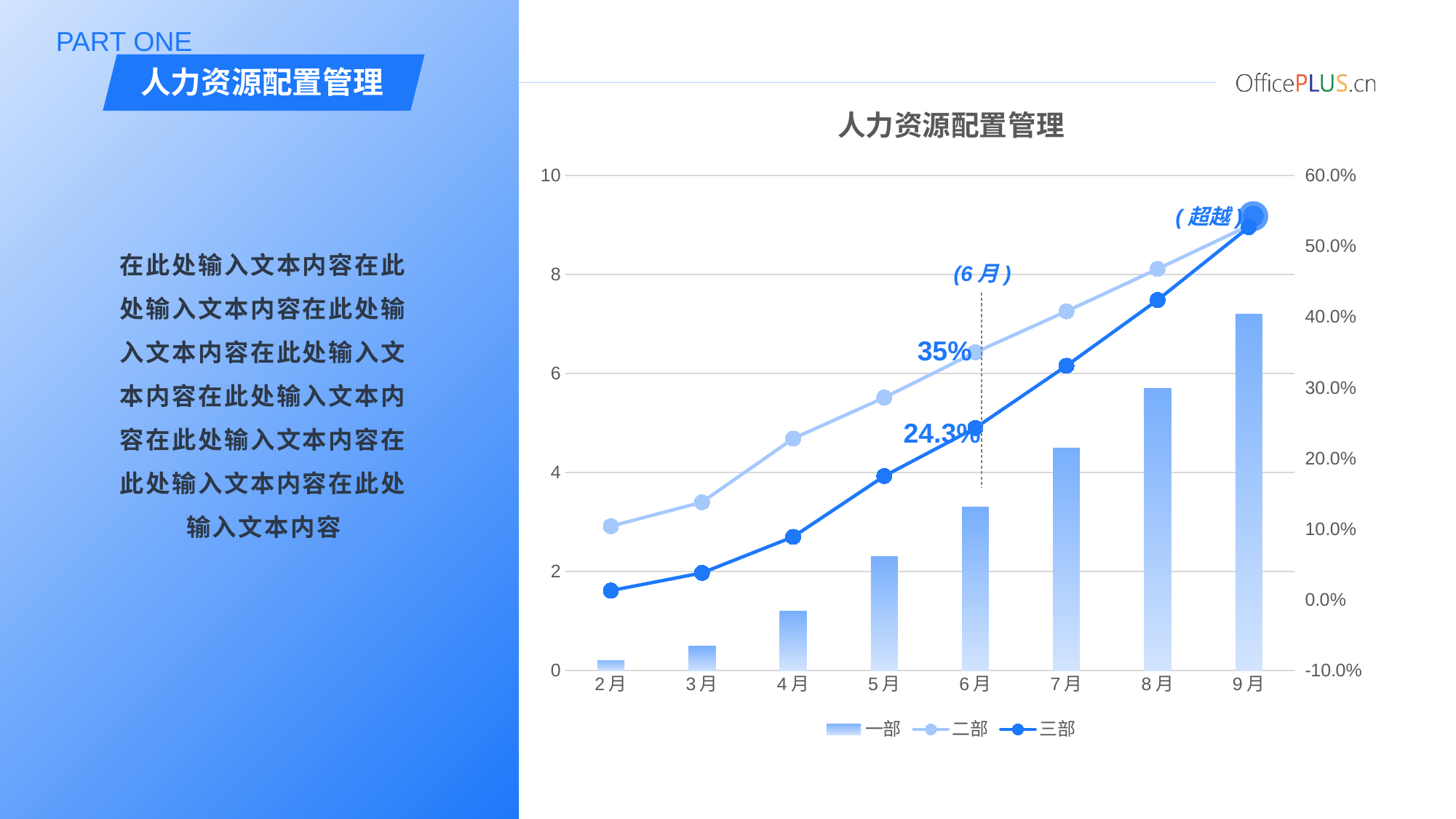

PART ONE

人力资源配置管理

### Chart: 人力资源配置管理

| Category | 一部 | 二部 | 三部 |
|---|---|---|---|
| 2月 | 0.2 | 0.104 | 0.013 |
| 3月 | 0.5 | 0.138 | 0.038 |
| 4月 | 1.2 | 0.228 | 0.089 |
| 5月 | 2.3 | 0.286 | 0.175 |
| 6月 | 3.3 | 0.35 | 0.243 |
| 7月 | 4.5 | 0.408 | 0.331 |
| 8月 | 5.7 | 0.468 | 0.424 |
| 9月 | 7.2 | 0.529 | 0.527 |
(超越)

在此处输入文本内容在此处输入文本内容在此处输入文本内容在此处输入文本内容在此处输入文本内容在此处输入文本内容在此处输入文本内容在此处输入文本内容
(6月)
35%
24.3%